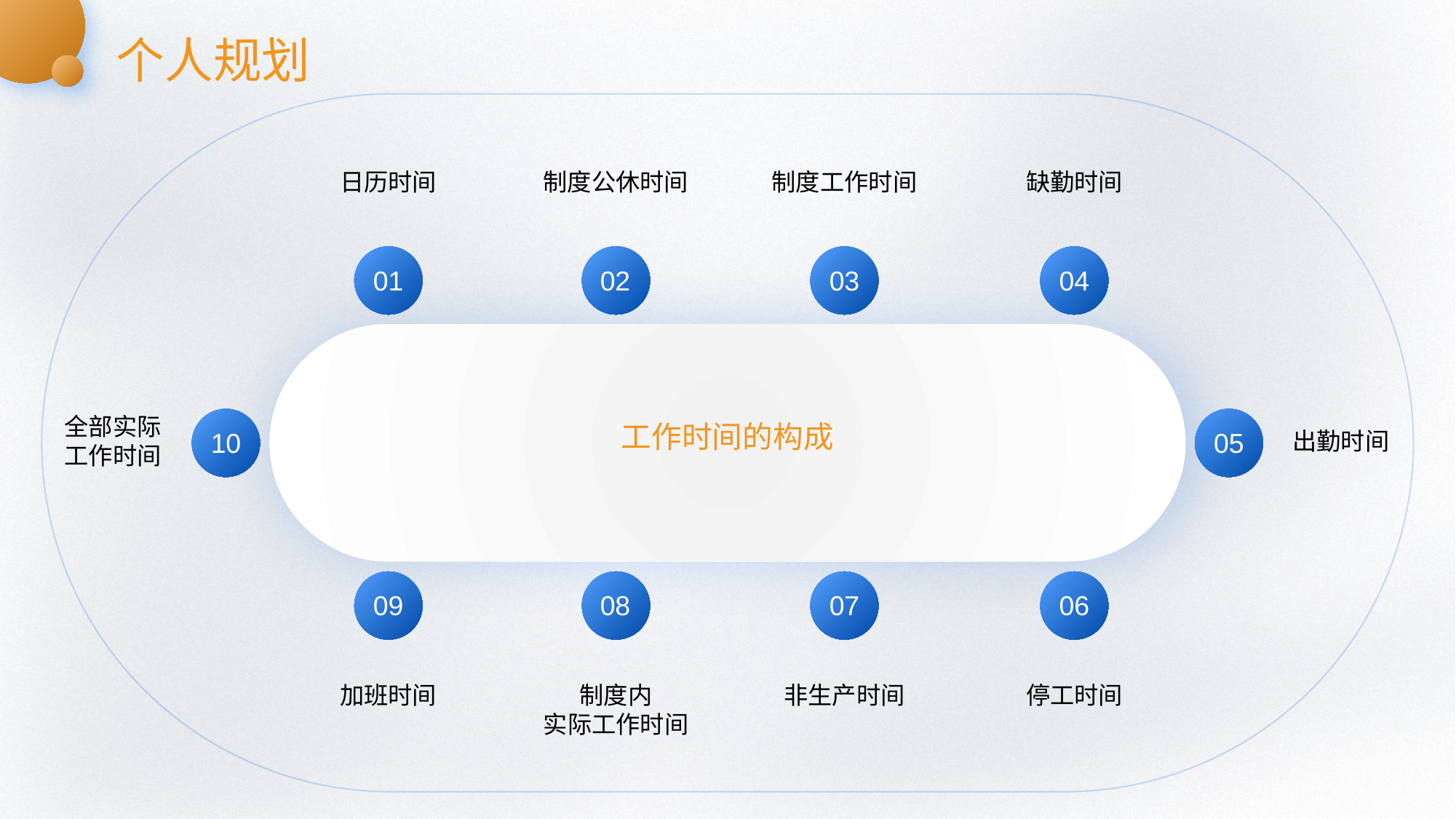

个人规划

日历时间
制度公休时间
制度工作时间
缺勤时间

01
02
03
04

全部实际工作时间

工作时间的构成
出勤时间
10
05

09
08
07
06
加班时间
制度内
实际工作时间
非生产时间
停工时间